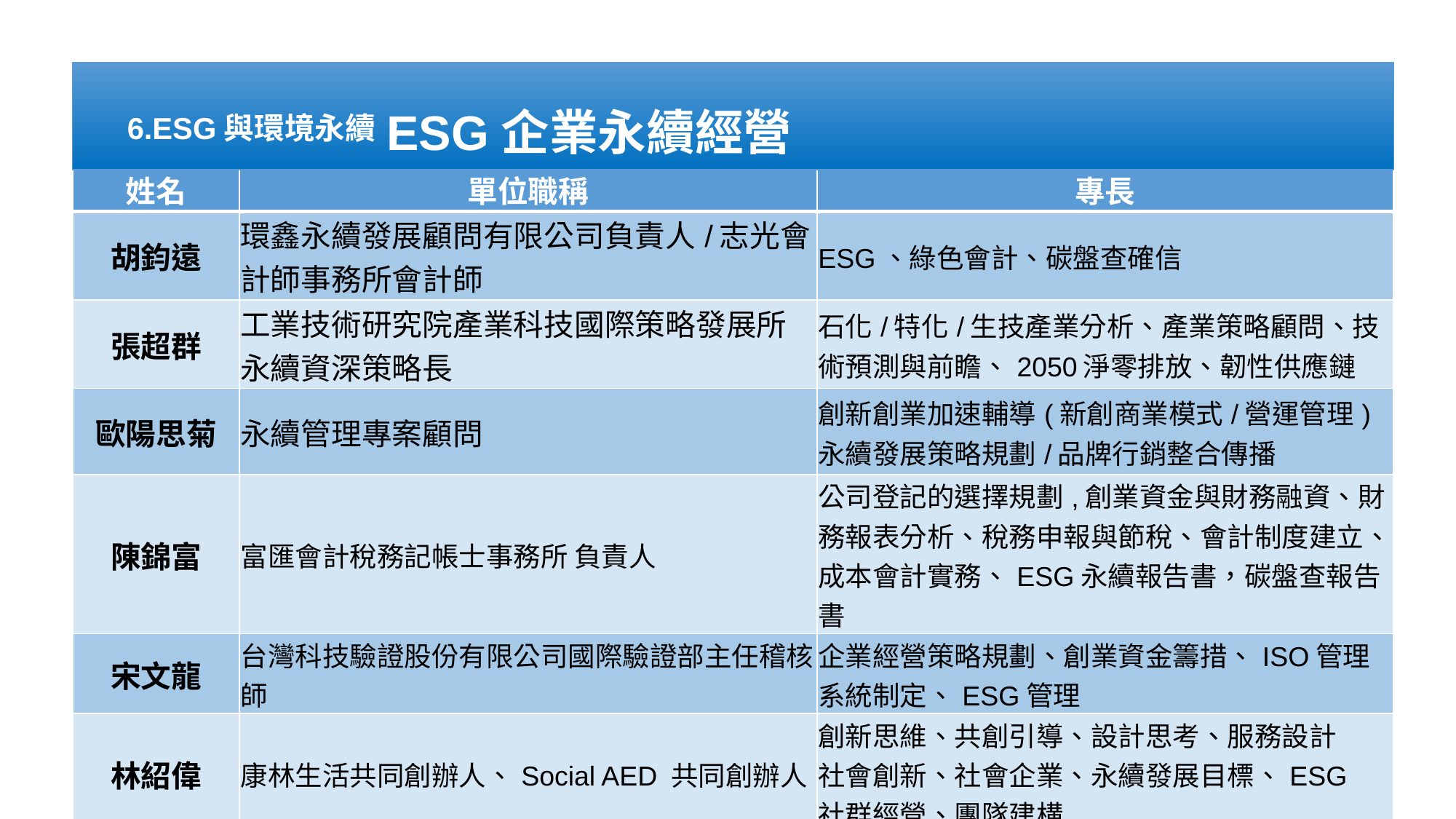

ESG企業永續經營
6.ESG與環境永續 :
| 姓名 | 單位職稱 | 專長 |
| --- | --- | --- |
| 胡鈞遠 | 環鑫永續發展顧問有限公司負責人/志光會計師事務所會計師 | ESG、綠色會計、碳盤查確信 |
| 張超群 | 工業技術研究院產業科技國際策略發展所永續資深策略長 | 石化/特化/生技產業分析、產業策略顧問、技術預測與前瞻、2050淨零排放、韌性供應鏈 |
| 歐陽思菊 | 永續管理專案顧問 | 創新創業加速輔導(新創商業模式/營運管理)永續發展策略規劃/品牌行銷整合傳播 |
| 陳錦富 | 富匯會計稅務記帳士事務所 負責人 | 公司登記的選擇規劃,創業資金與財務融資、財務報表分析、稅務申報與節稅、會計制度建立、成本會計實務、ESG永續報告書，碳盤查報告書 |
| 宋文龍 | 台灣科技驗證股份有限公司國際驗證部主任稽核師 | 企業經營策略規劃、創業資金籌措、ISO管理系統制定、ESG管理 |
| 林紹偉 | 康林生活共同創辦人、Social AED 共同創辦人 | 創新思維、共創引導、設計思考、服務設計 社會創新、社會企業、永續發展目標、ESG 社群經營、團隊建構 |
| 邱鈞評 | 好氏永續服務（好氏社會企業有限公司共同創辦人） | ESG 企業永續、社會創新、聯合國永續發目標（SDGs） |